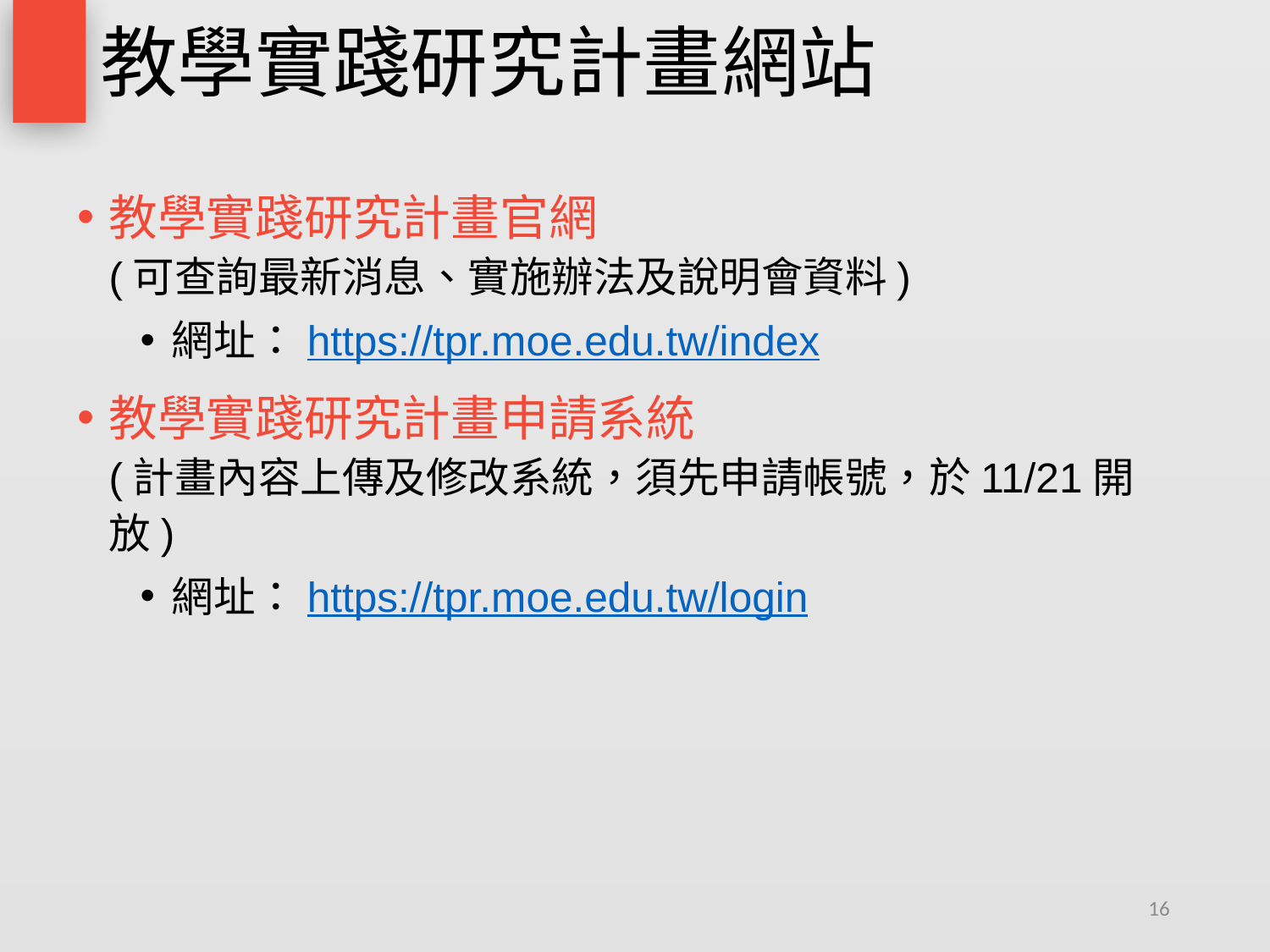

# 教學實踐研究計畫網站
教學實踐研究計畫官網
(可查詢最新消息、實施辦法及說明會資料)
網址：https://tpr.moe.edu.tw/index
教學實踐研究計畫申請系統
(計畫內容上傳及修改系統，須先申請帳號，於11/21開放)
網址：https://tpr.moe.edu.tw/login

16